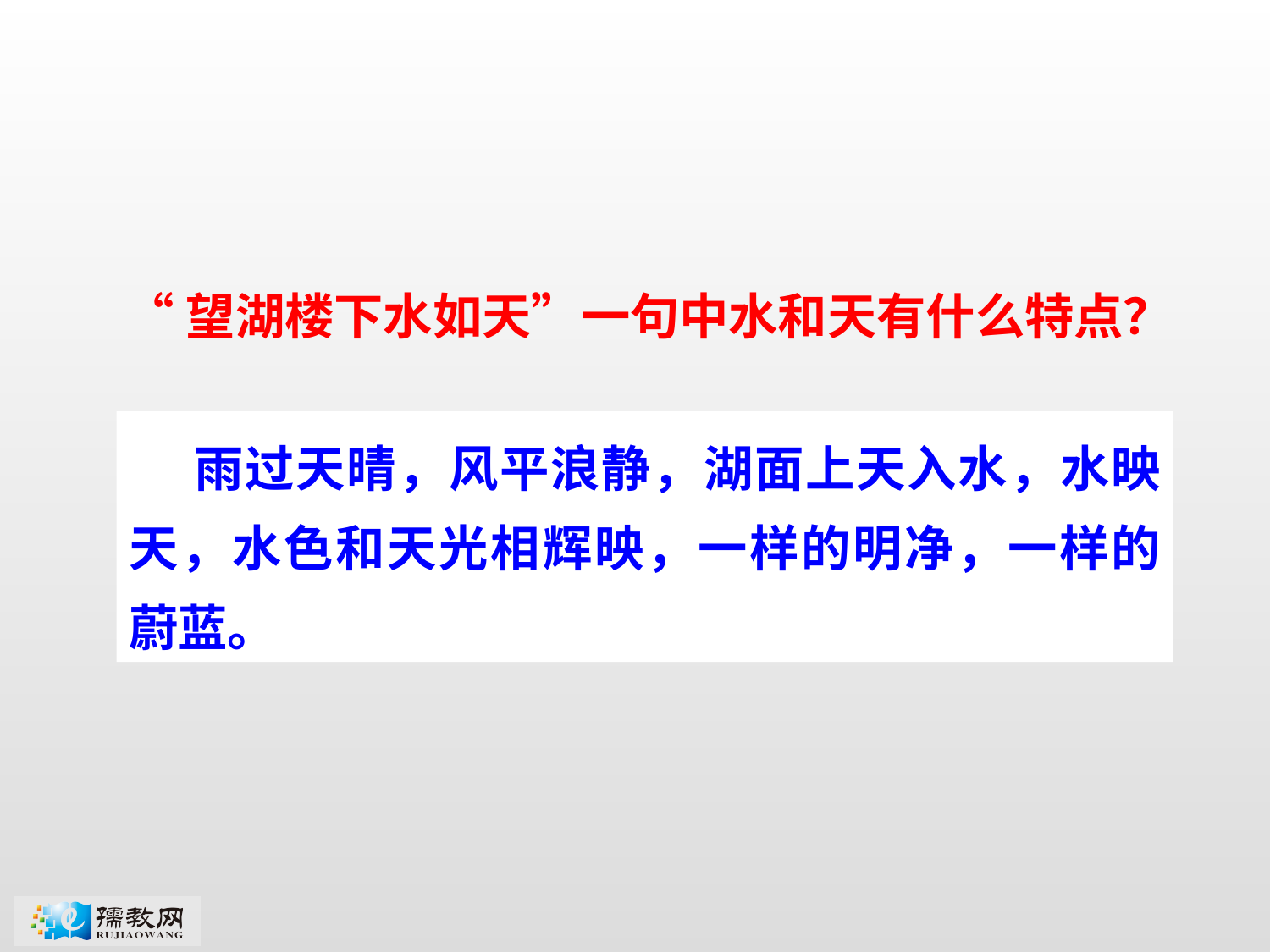

“望湖楼下水如天”一句中水和天有什么特点？
    雨过天晴，风平浪静，湖面上天入水，水映天，水色和天光相辉映，一样的明净，一样的蔚蓝。